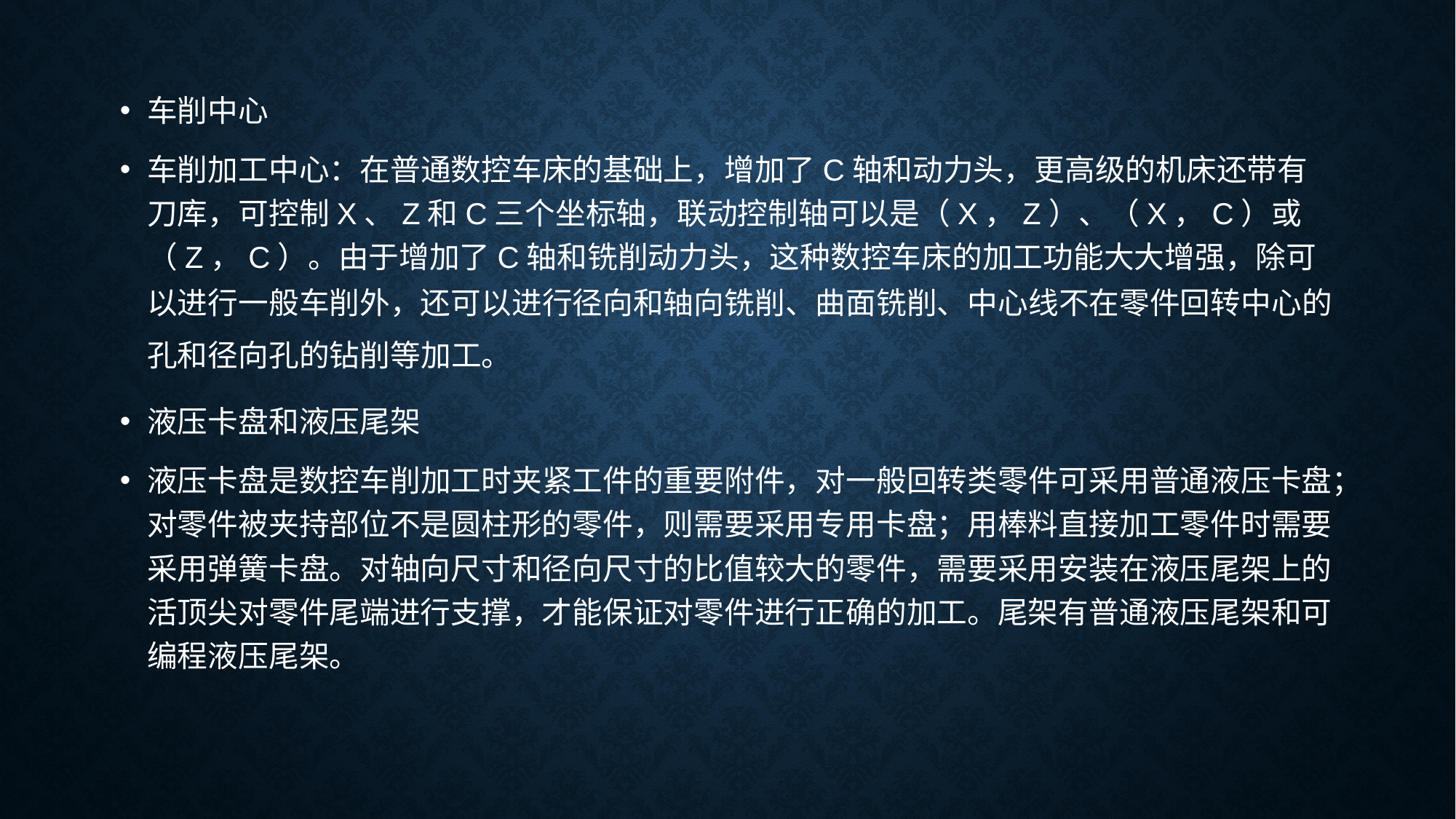

车削中心
车削加工中心：在普通数控车床的基础上，增加了C轴和动力头，更高级的机床还带有刀库，可控制X、Z和C三个坐标轴，联动控制轴可以是（X，Z）、（X，C）或（Z，C）。由于增加了C轴和铣削动力头，这种数控车床的加工功能大大增强，除可以进行一般车削外，还可以进行径向和轴向铣削、曲面铣削、中心线不在零件回转中心的孔和径向孔的钻削等加工。
液压卡盘和液压尾架
液压卡盘是数控车削加工时夹紧工件的重要附件，对一般回转类零件可采用普通液压卡盘；对零件被夹持部位不是圆柱形的零件，则需要采用专用卡盘；用棒料直接加工零件时需要采用弹簧卡盘。对轴向尺寸和径向尺寸的比值较大的零件，需要采用安装在液压尾架上的活顶尖对零件尾端进行支撑，才能保证对零件进行正确的加工。尾架有普通液压尾架和可编程液压尾架。